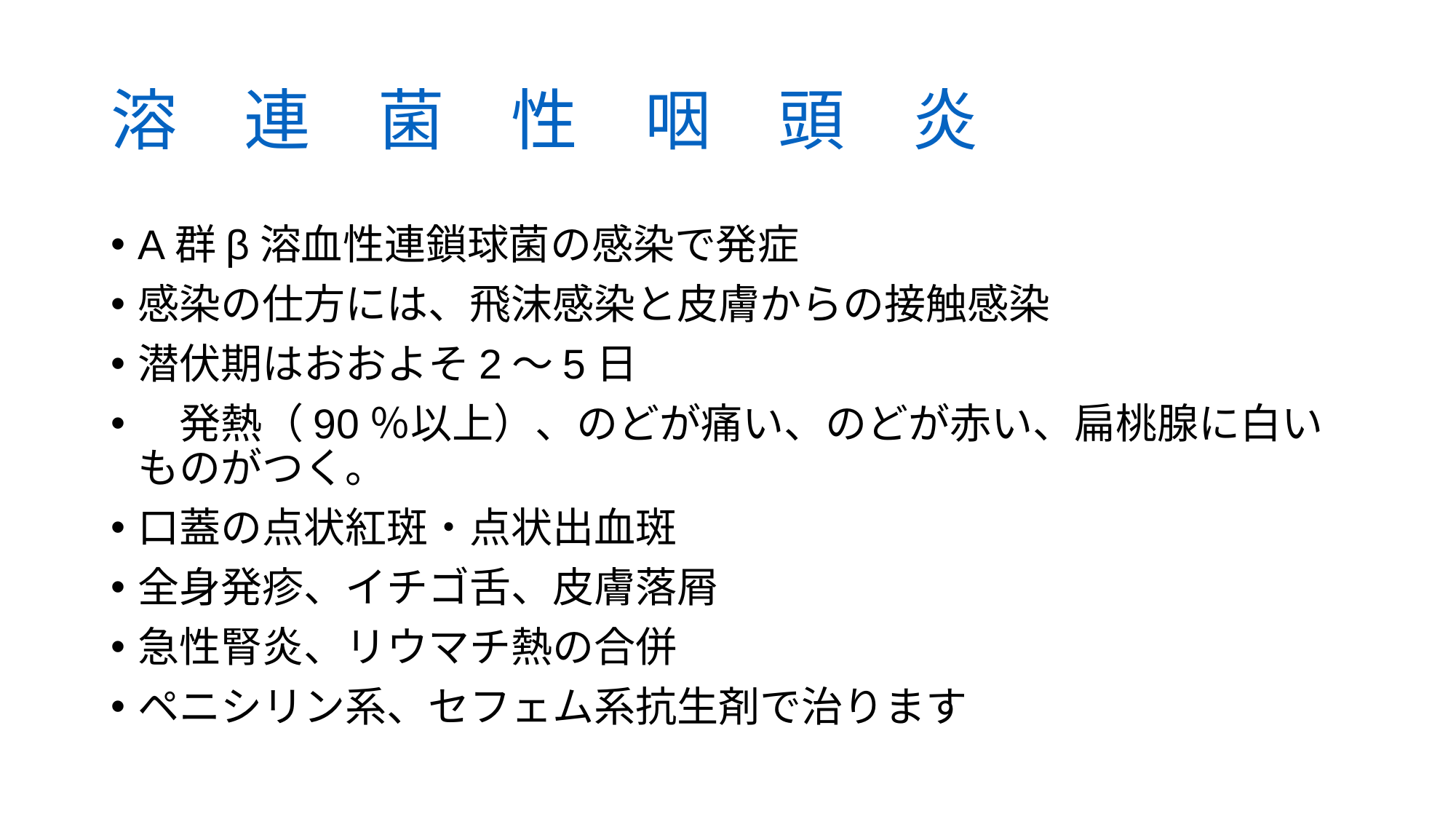

溶　連　菌　性　咽　頭　炎
A群β溶血性連鎖球菌の感染で発症
感染の仕方には、飛沫感染と皮膚からの接触感染
潜伏期はおおよそ2～5日
　発熱（90％以上）、のどが痛い、のどが赤い、扁桃腺に白いものがつく。
口蓋の点状紅斑・点状出血斑
全身発疹、イチゴ舌、皮膚落屑
急性腎炎、リウマチ熱の合併
ペニシリン系、セフェム系抗生剤で治ります